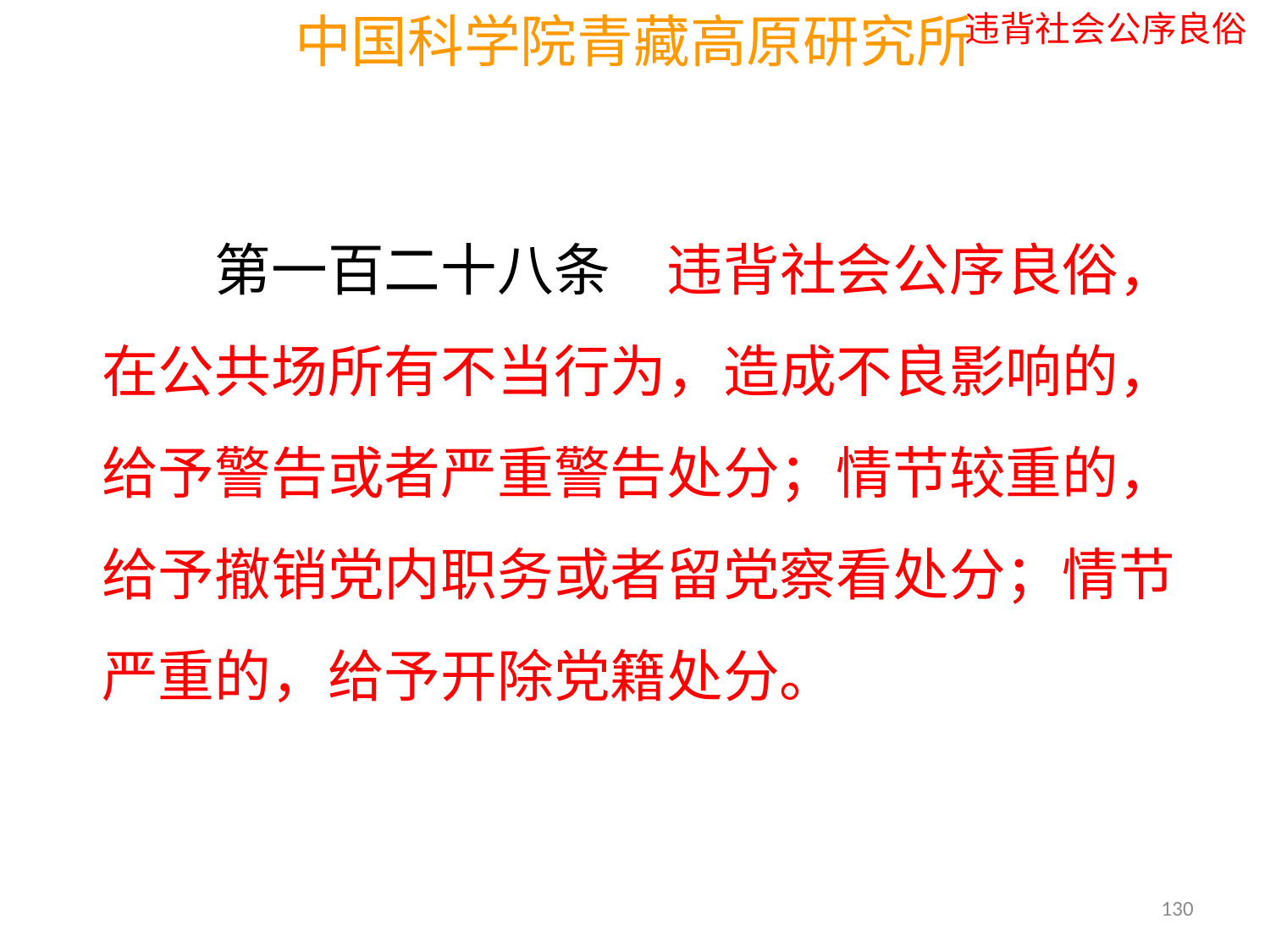

违背社会公序良俗
　　第一百二十八条　违背社会公序良俗，在公共场所有不当行为，造成不良影响的，给予警告或者严重警告处分；情节较重的，给予撤销党内职务或者留党察看处分；情节严重的，给予开除党籍处分。
130